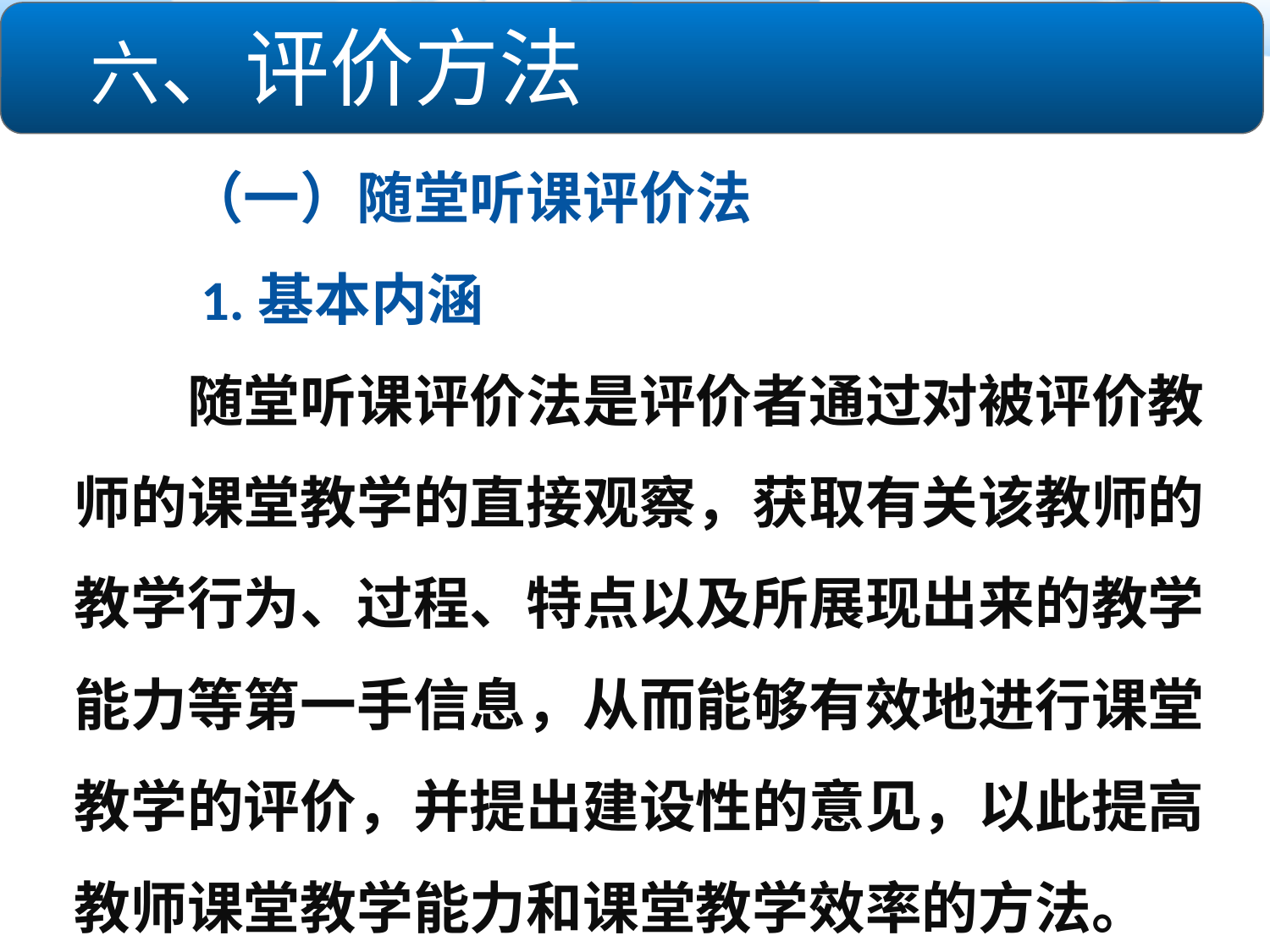

六、评价方法
　　（一）随堂听课评价法
　　1.基本内涵
　　随堂听课评价法是评价者通过对被评价教师的课堂教学的直接观察，获取有关该教师的教学行为、过程、特点以及所展现出来的教学能力等第一手信息，从而能够有效地进行课堂教学的评价，并提出建设性的意见，以此提高教师课堂教学能力和课堂教学效率的方法。